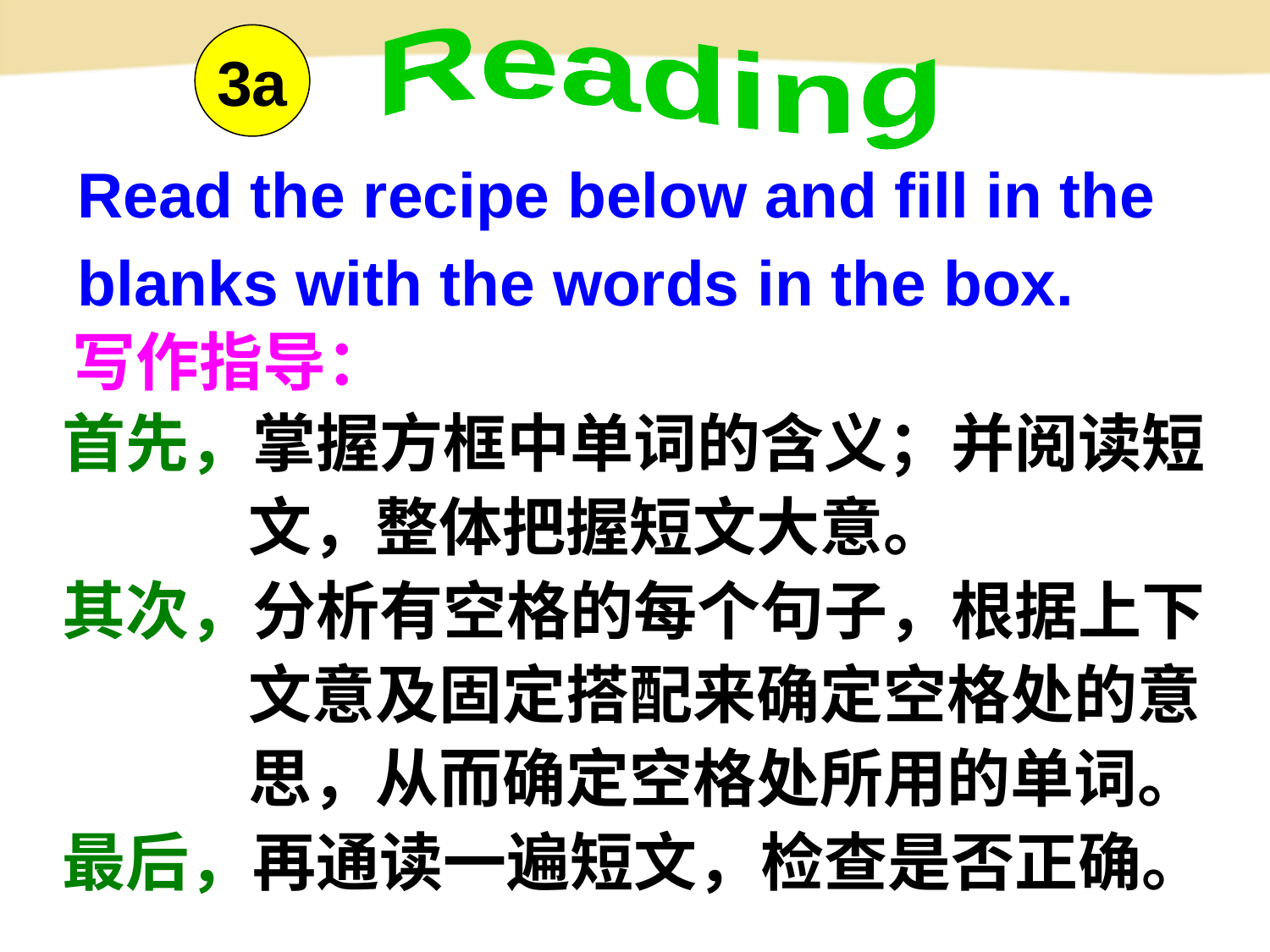

Reading
3a
Read the recipe below and fill in the blanks with the words in the box.
写作指导：
首先，掌握方框中单词的含义；并阅读短文，整体把握短文大意。
其次，分析有空格的每个句子，根据上下文意及固定搭配来确定空格处的意思，从而确定空格处所用的单词。
最后，再通读一遍短文，检查是否正确。